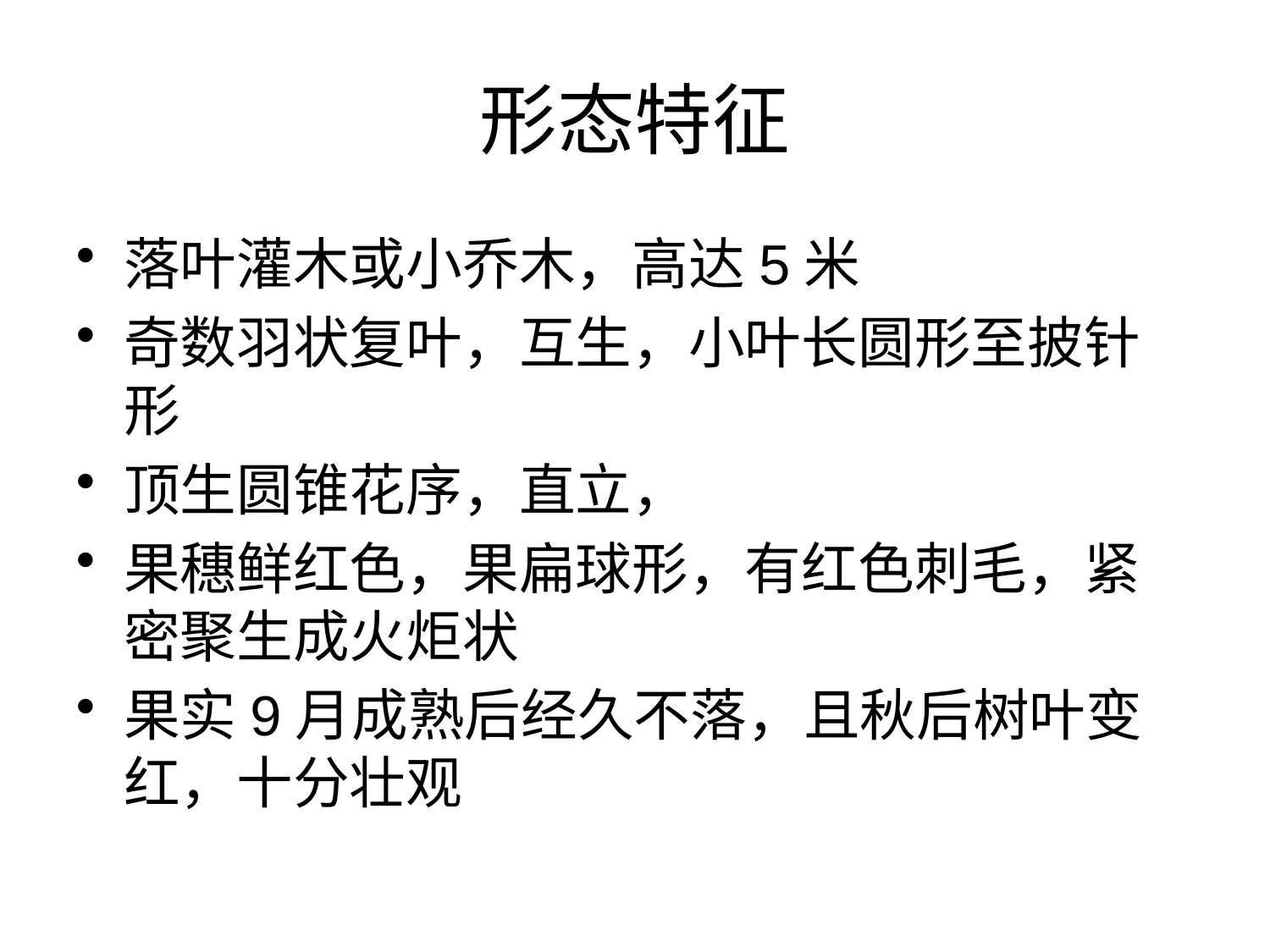

# 形态特征
落叶灌木或小乔木，高达5米
奇数羽状复叶，互生，小叶长圆形至披针形
顶生圆锥花序，直立，
果穗鲜红色，果扁球形，有红色刺毛，紧密聚生成火炬状
果实9月成熟后经久不落，且秋后树叶变红，十分壮观